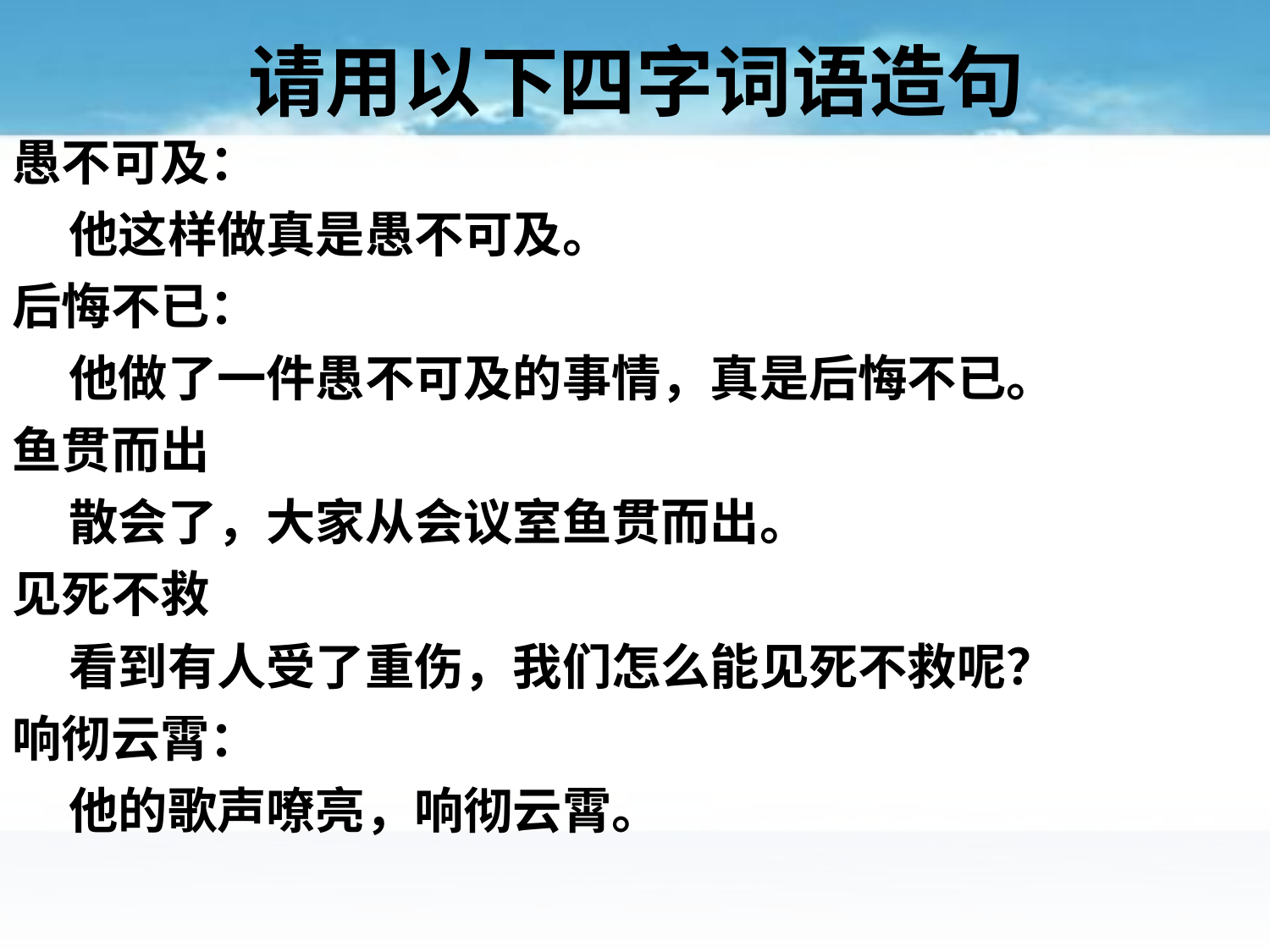

# 请用以下四字词语造句
愚不可及：
    他这样做真是愚不可及。
后悔不已：
    他做了一件愚不可及的事情，真是后悔不已。
鱼贯而出
    散会了，大家从会议室鱼贯而出。
见死不救
    看到有人受了重伤，我们怎么能见死不救呢？
响彻云霄：
    他的歌声嘹亮，响彻云霄。